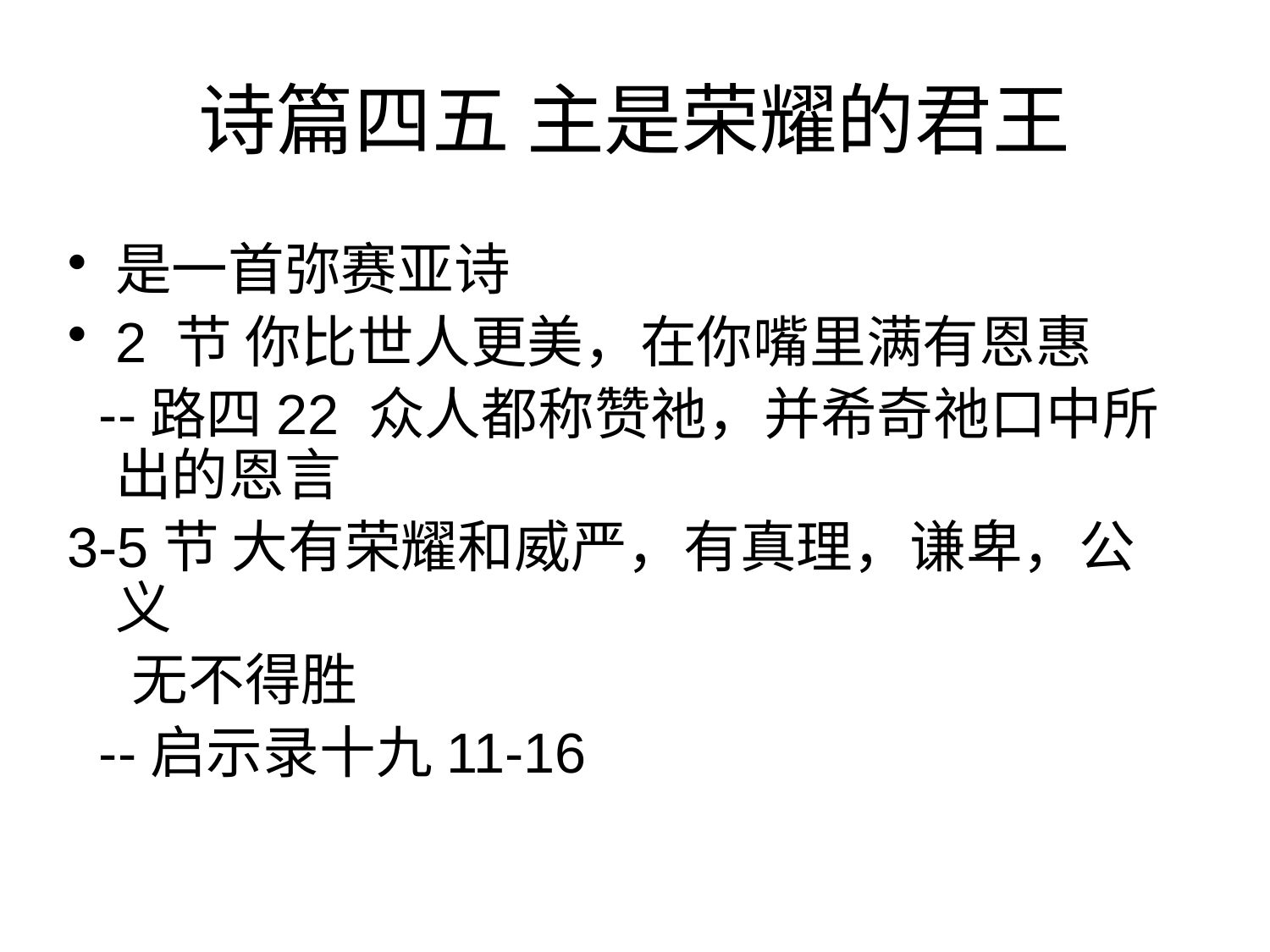

# 诗篇四五 主是荣耀的君王

是一首弥赛亚诗
2 节 你比世人更美，在你嘴里满有恩惠
  --路四22 众人都称赞祂，并希奇祂口中所出的恩言
3-5节 大有荣耀和威严，有真理，谦卑，公义
    无不得胜
  --启示录十九11-16